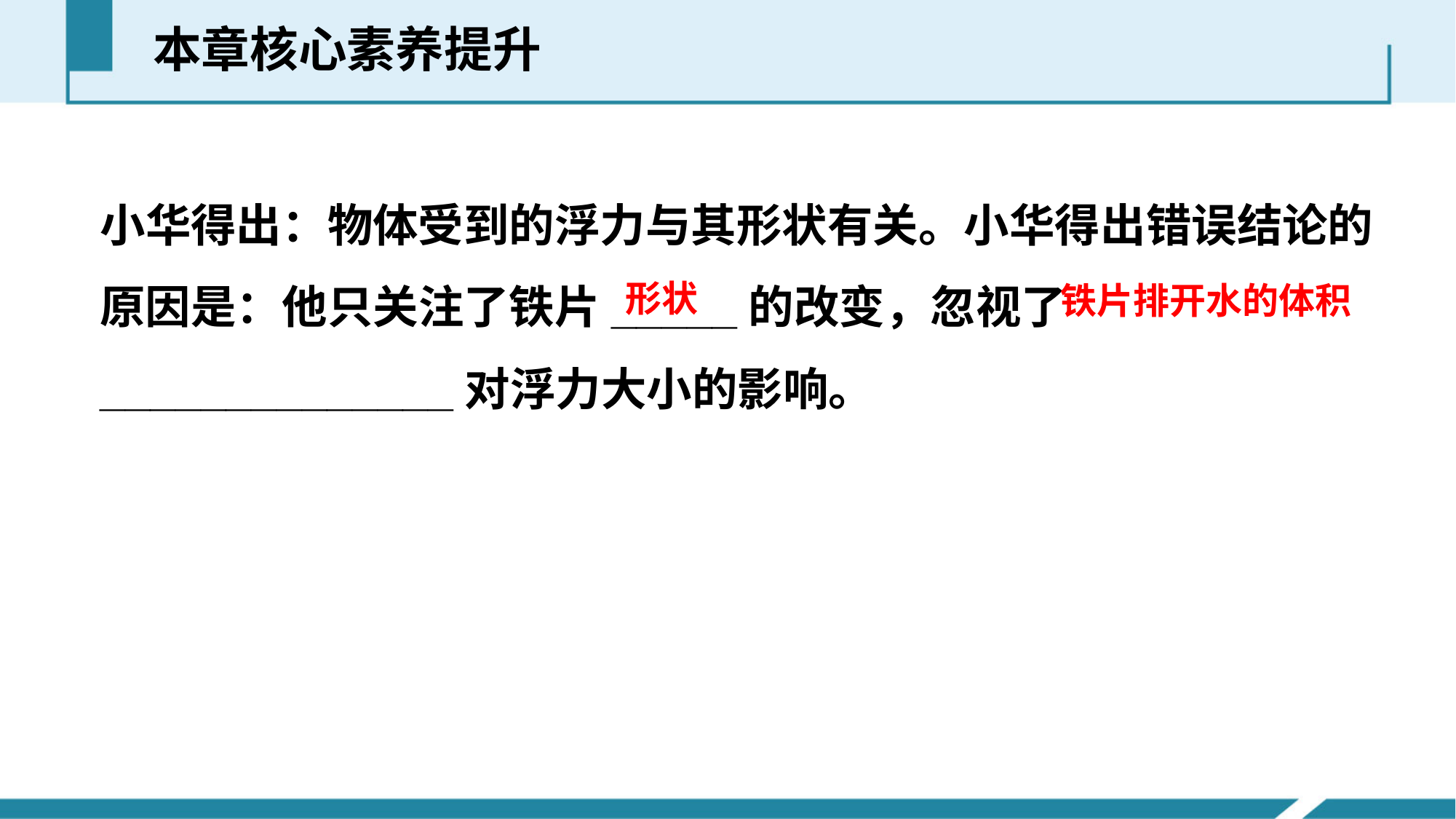

本章核心素养提升
小华得出：物体受到的浮力与其形状有关。小华得出错误结论的原因是：他只关注了铁片_____的改变，忽视了______________对浮力大小的影响。
形状
铁片排开水的体积